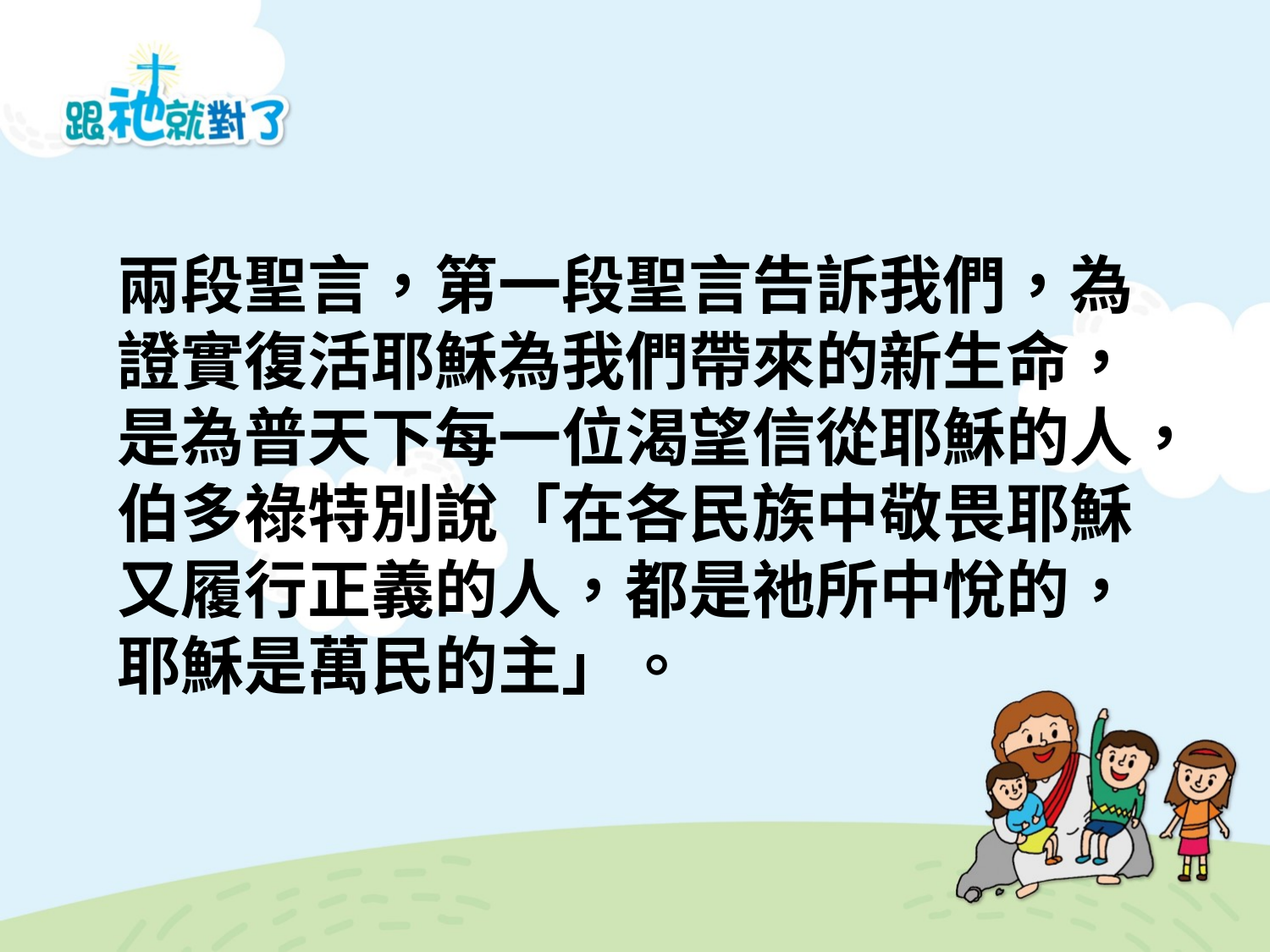

兩段聖言，第一段聖言告訴我們，為證實復活耶穌為我們帶來的新生命，是為普天下每一位渴望信從耶穌的人，伯多祿特別說「在各民族中敬畏耶穌又履行正義的人，都是祂所中悅的，耶穌是萬民的主」。